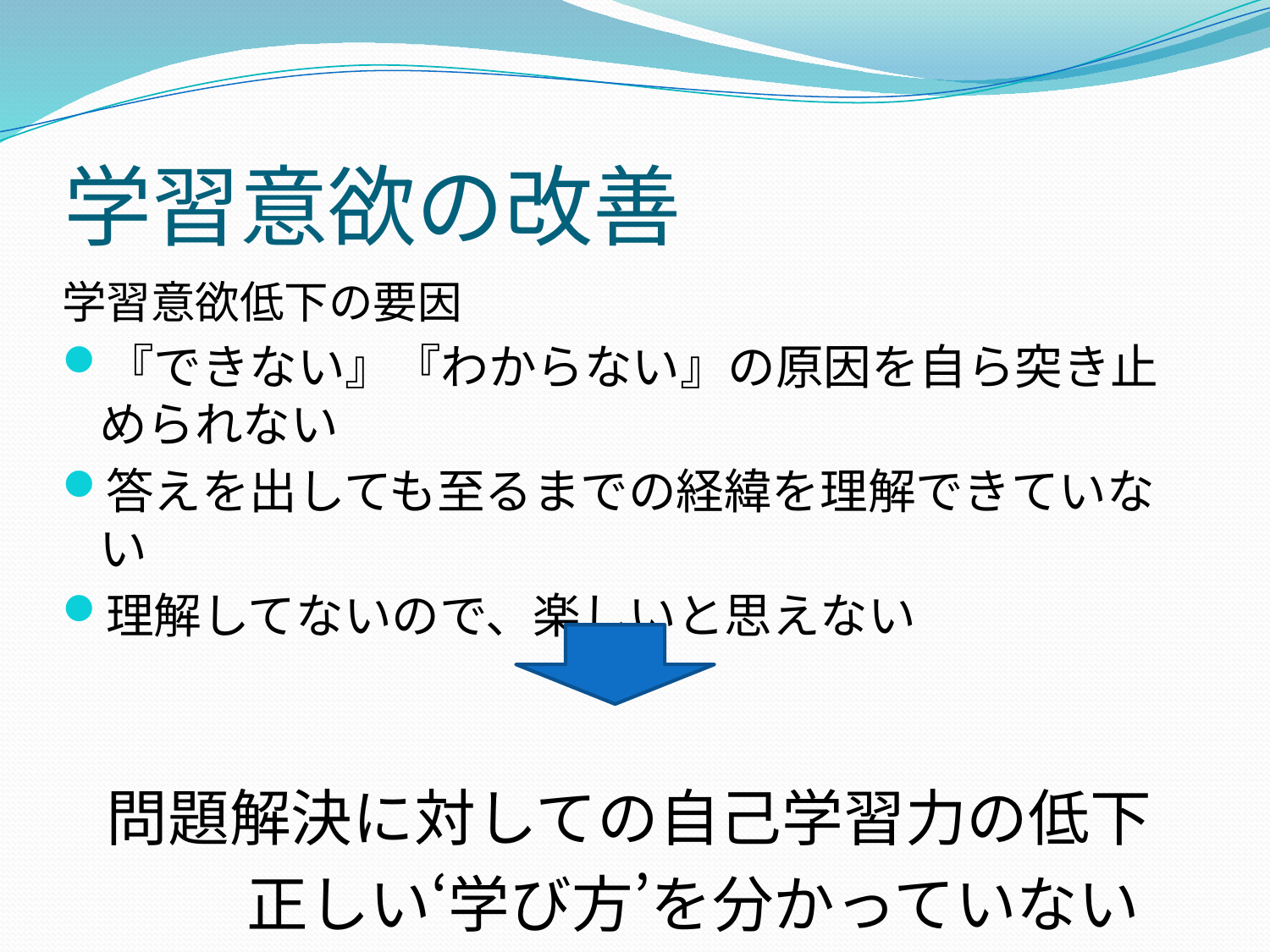

# 学習意欲の改善
学習意欲低下の要因
『できない』『わからない』の原因を自ら突き止められない
答えを出しても至るまでの経緯を理解できていない
理解してないので、楽しいと思えない

　問題解決に対しての自己学習力の低下
　　　正しい‘学び方’を分かっていない